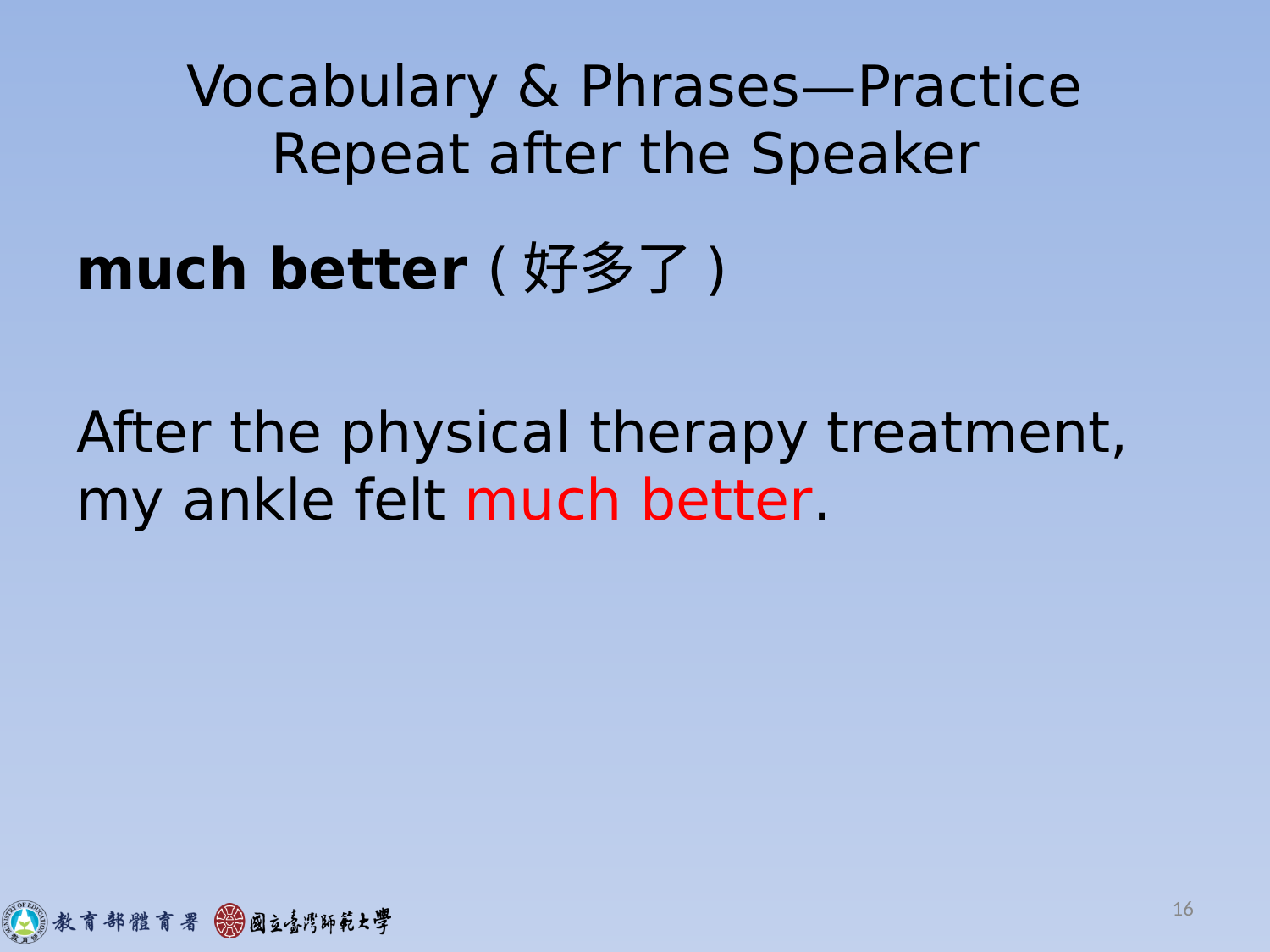

# Vocabulary & Phrases—Practice Repeat after the Speaker
much better (好多了)

After the physical therapy treatment, my ankle felt much better.

16